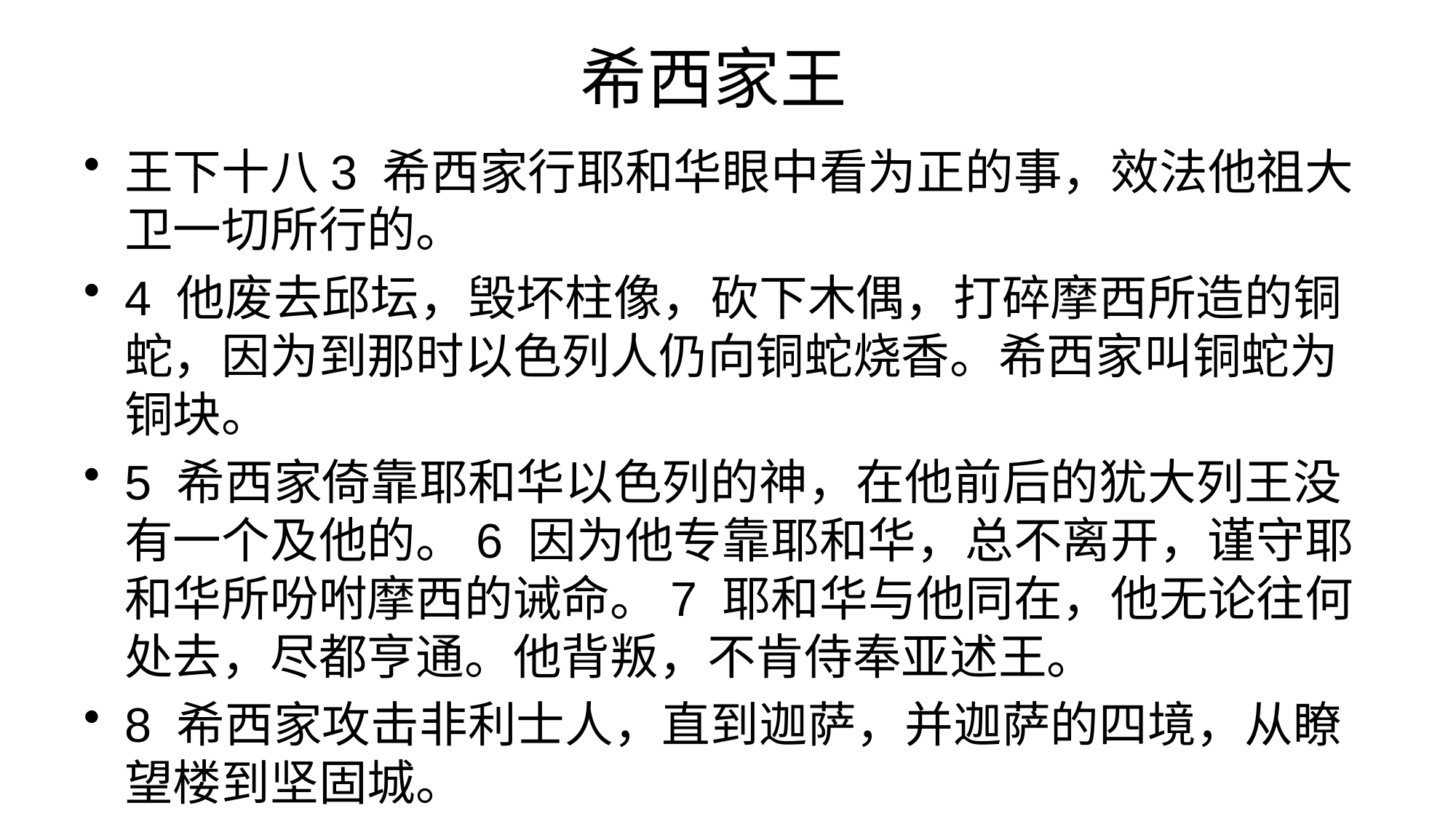

# 希西家王
王下十八3 希西家行耶和华眼中看为正的事，效法他祖大卫一切所行的。
4 他废去邱坛，毁坏柱像，砍下木偶，打碎摩西所造的铜蛇，因为到那时以色列人仍向铜蛇烧香。希西家叫铜蛇为铜块。
5 希西家倚靠耶和华以色列的神，在他前后的犹大列王没有一个及他的。6 因为他专靠耶和华，总不离开，谨守耶和华所吩咐摩西的诫命。7 耶和华与他同在，他无论往何处去，尽都亨通。他背叛，不肯侍奉亚述王。
8 希西家攻击非利士人，直到迦萨，并迦萨的四境，从瞭望楼到坚固城。